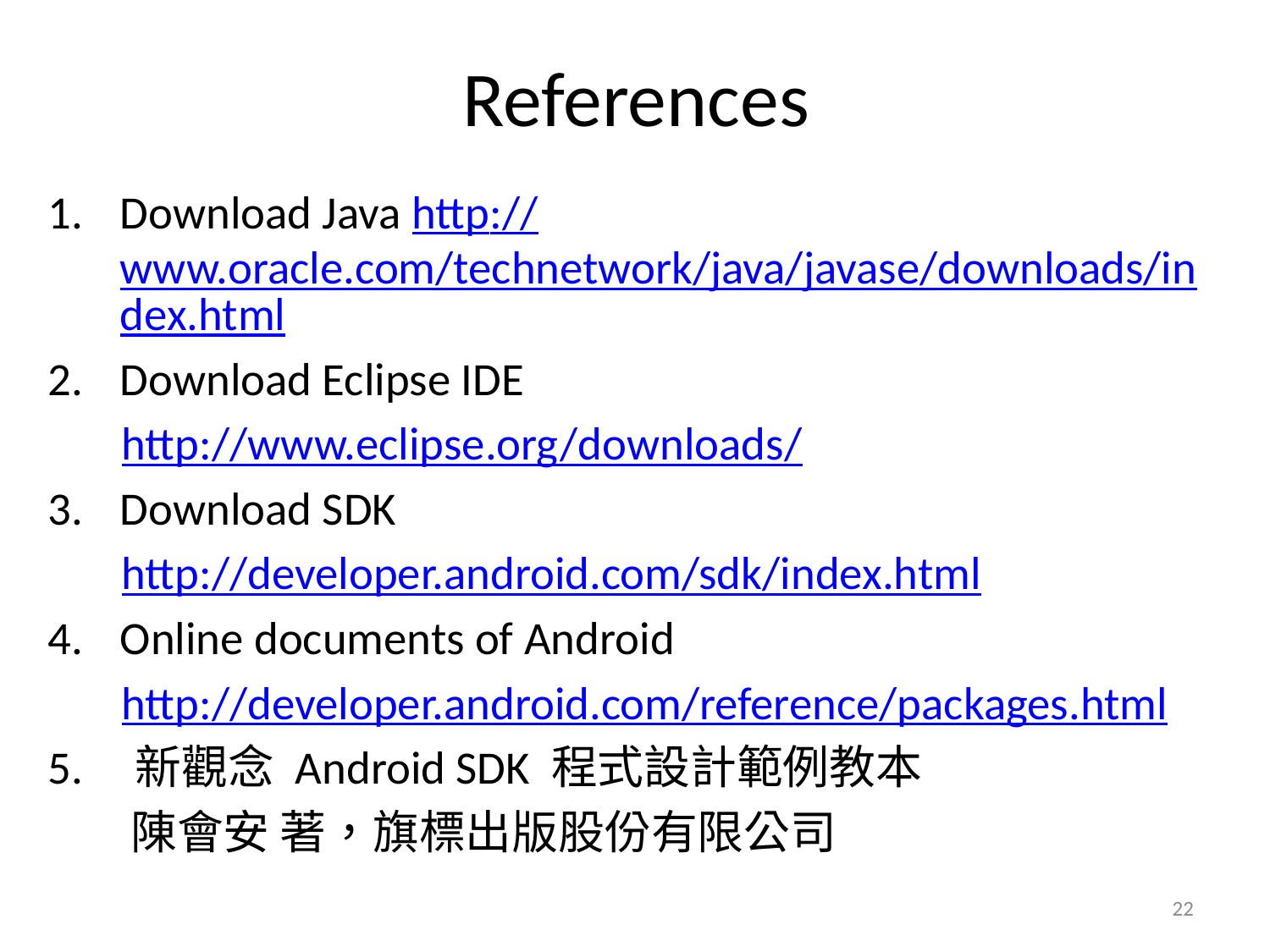

# References
Download Java http://www.oracle.com/technetwork/java/javase/downloads/index.html
Download Eclipse IDE
       http://www.eclipse.org/downloads/
Download SDK
       http://developer.android.com/sdk/index.html
Online documents of Android
       http://developer.android.com/reference/packages.html
5.    新觀念 Android SDK 程式設計範例教本
       陳會安 著，旗標出版股份有限公司

22